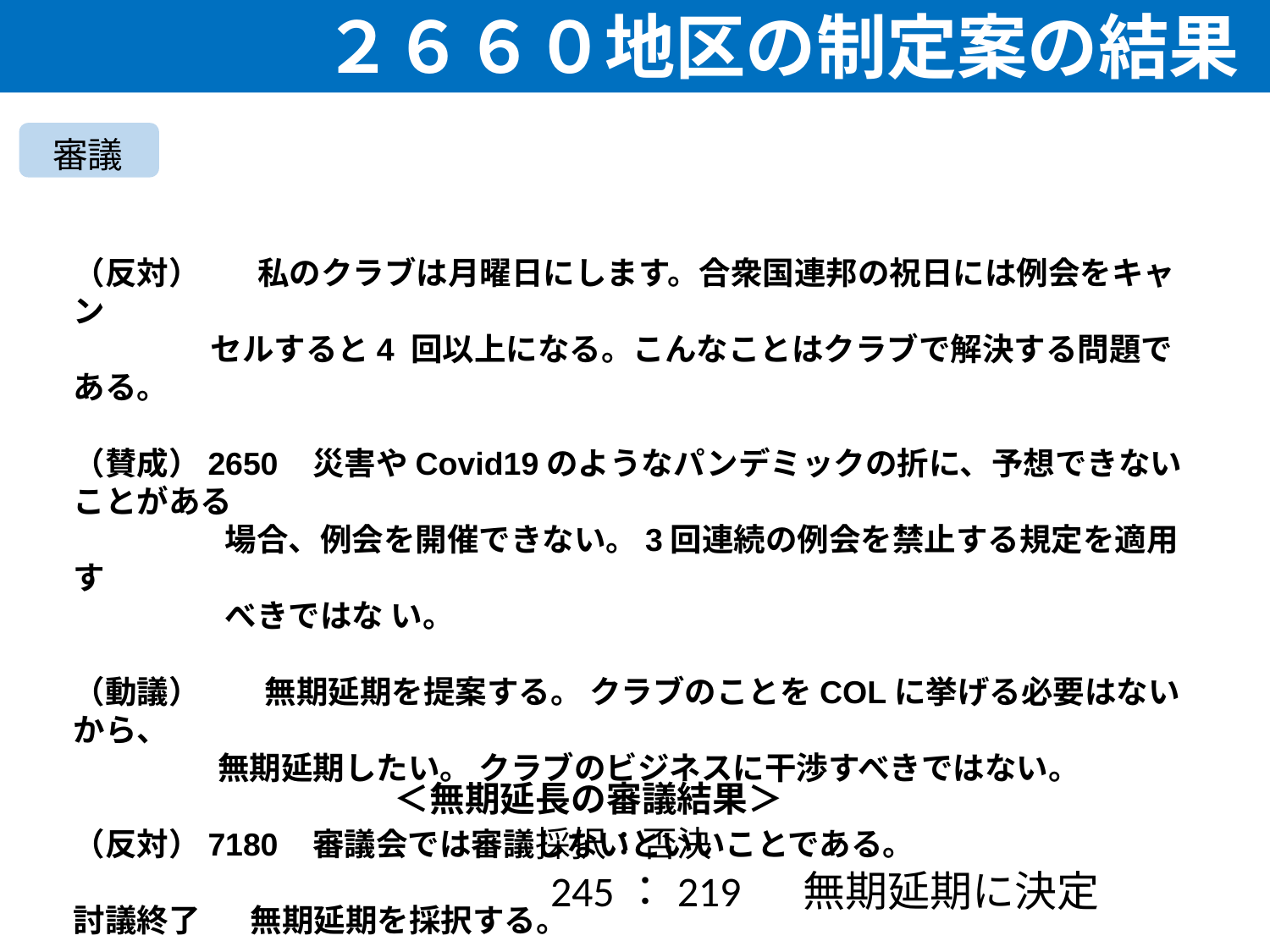

２６６０地区の制定案の結果

審議
（反対）        私のクラブは月曜日にします。合衆国連邦の祝日には例会をキャン
                  セルすると4 回以上になる。こんなことはクラブで解決する問題である。

（賛成）2650   災害やCovid19のようなパンデミックの折に、予想できないことがある
                    場合、例会を開催できない。3回連続の例会を禁止する規定を適用す
                    べきではな い。

（動議）         無期延期を提案する。 クラブのことをCOLに挙げる必要はないから、
                   無期延期したい。 クラブのビジネスに干渉すべきではない。

（反対）7180   審議会では審議しないといいことである。

討議終了       無期延期を採択する。
＜無期延長の審議結果＞
　　　　採択：否決
　　　  245：219 　無期延期に決定
14